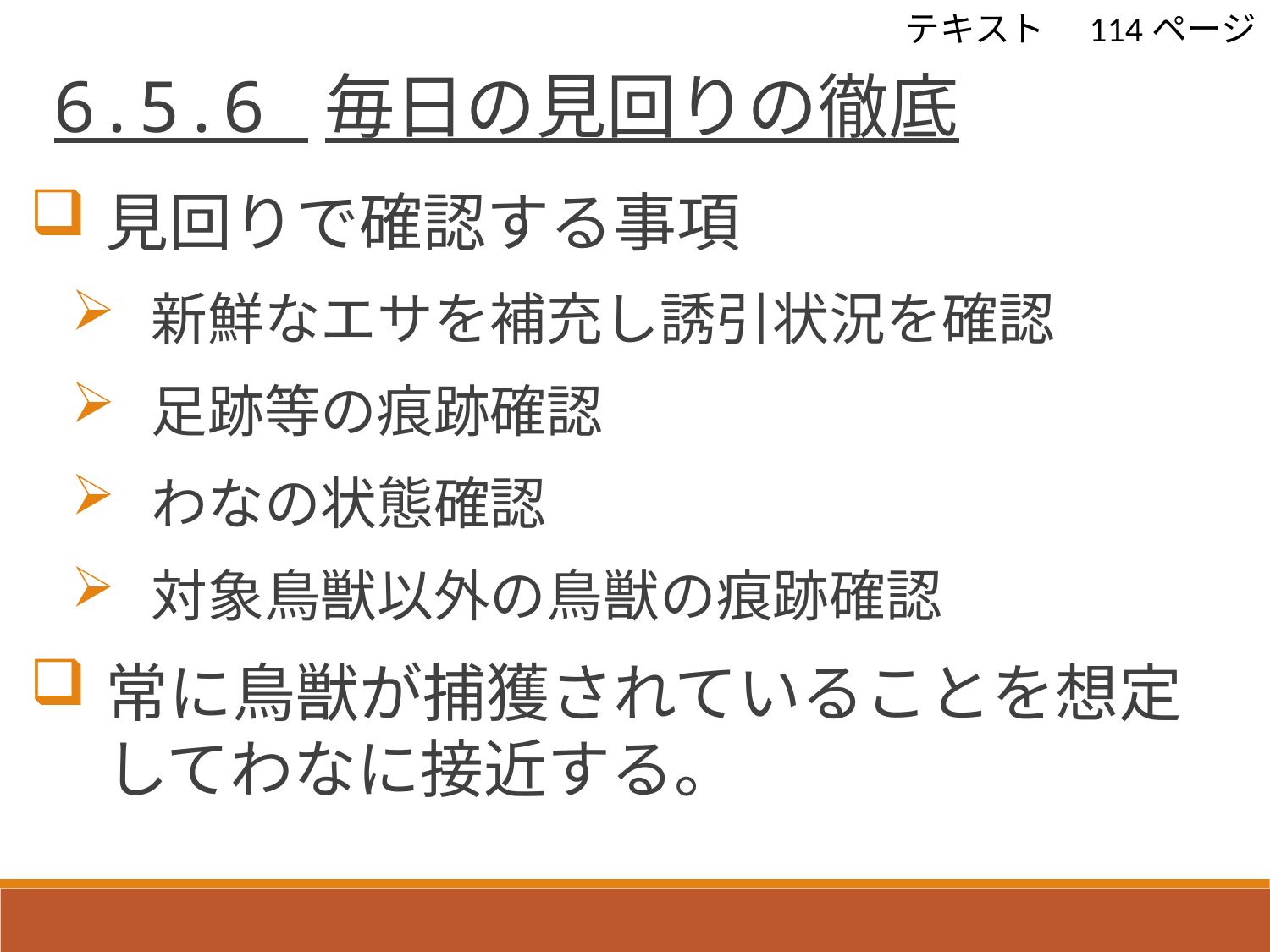

テキスト　114ページ
 6.5.6 毎日の見回りの徹底
見回りで確認する事項
新鮮なエサを補充し誘引状況を確認
足跡等の痕跡確認
わなの状態確認
対象鳥獣以外の鳥獣の痕跡確認
常に鳥獣が捕獲されていることを想定してわなに接近する。